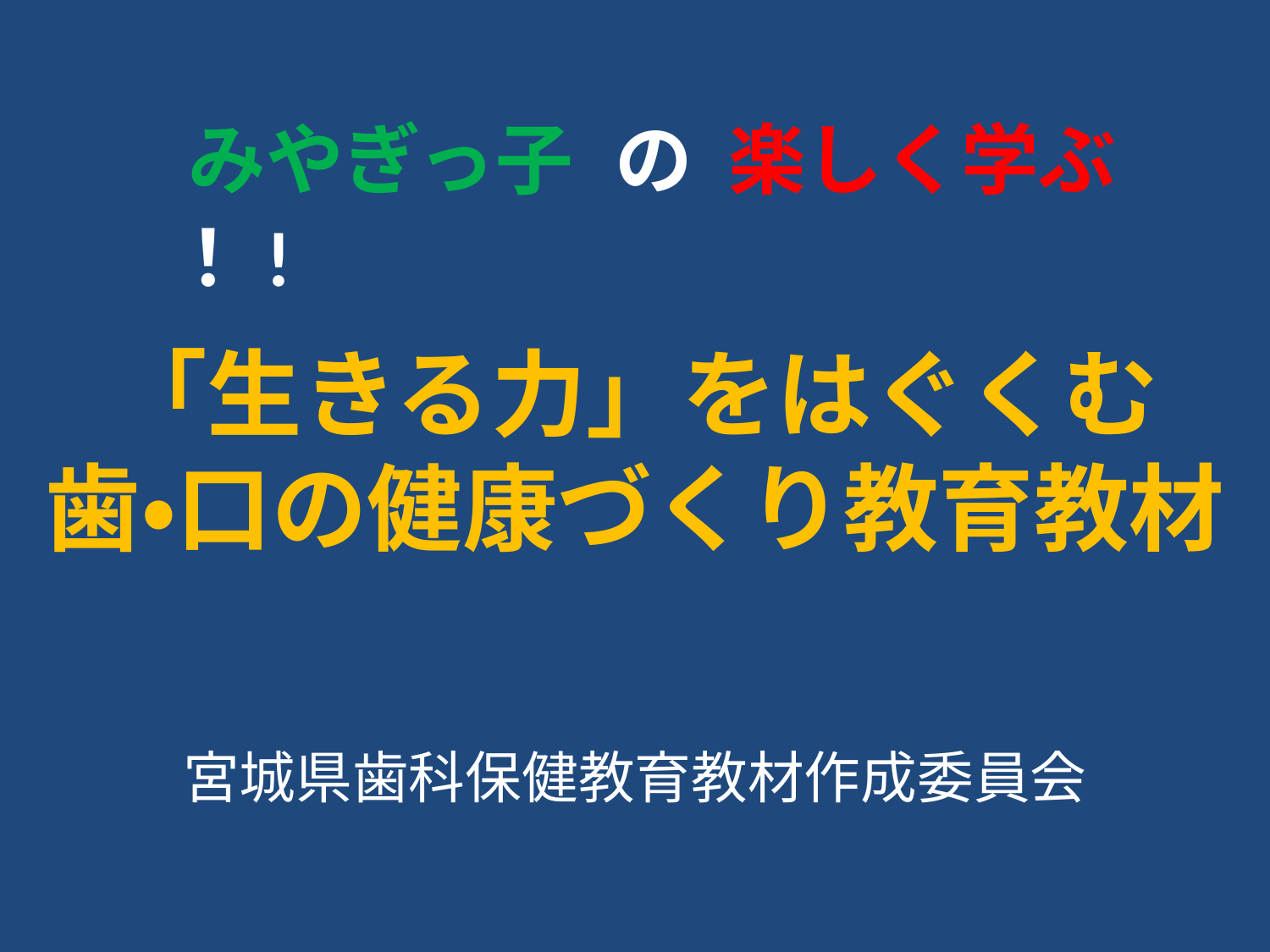

みやぎっ子  の  楽しく学ぶ ！!

# 「生きる力」をはぐくむ 歯・口の健康づくり教育教材
宮城県歯科保健教育教材作成委員会